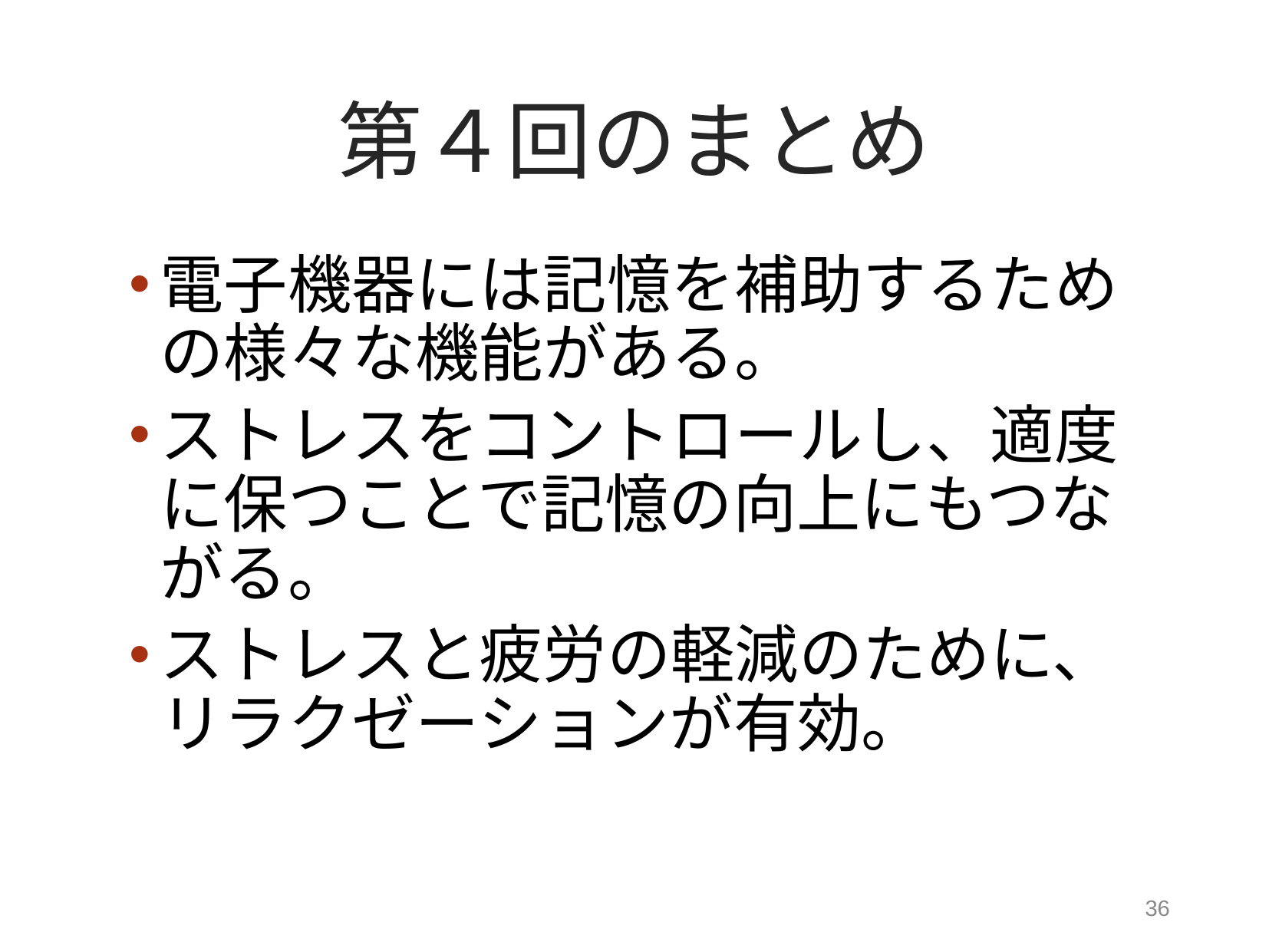

第４回のまとめ
電子機器には記憶を補助するための様々な機能がある。
ストレスをコントロールし、適度に保つことで記憶の向上にもつながる。
ストレスと疲労の軽減のために、リラクゼーションが有効。
36